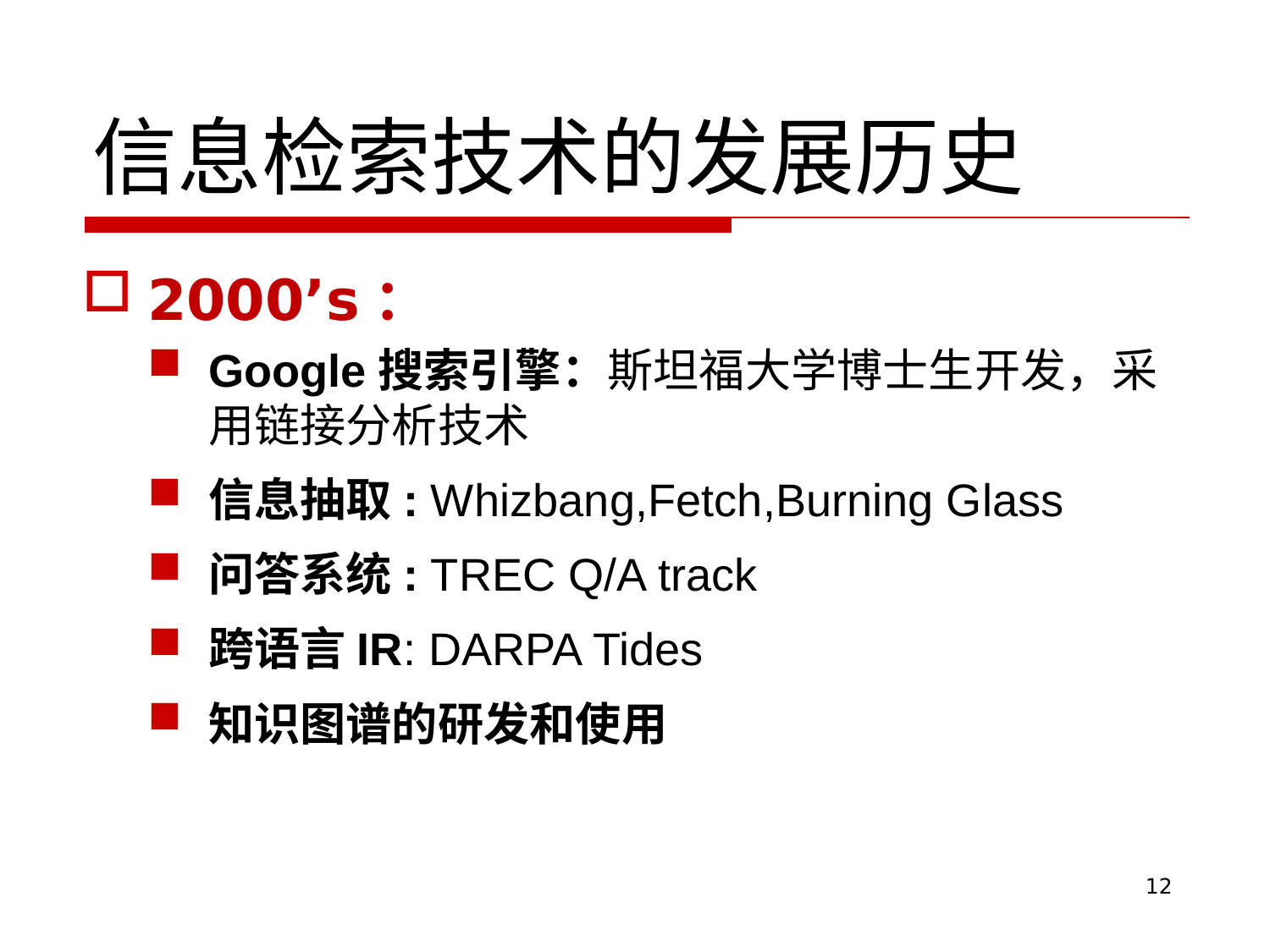

# 信息检索技术的发展历史
2000’s：
Google搜索引擎：斯坦福大学博士生开发，采用链接分析技术
信息抽取: Whizbang,Fetch,Burning Glass
问答系统: TREC Q/A track
跨语言IR: DARPA Tides
知识图谱的研发和使用
12